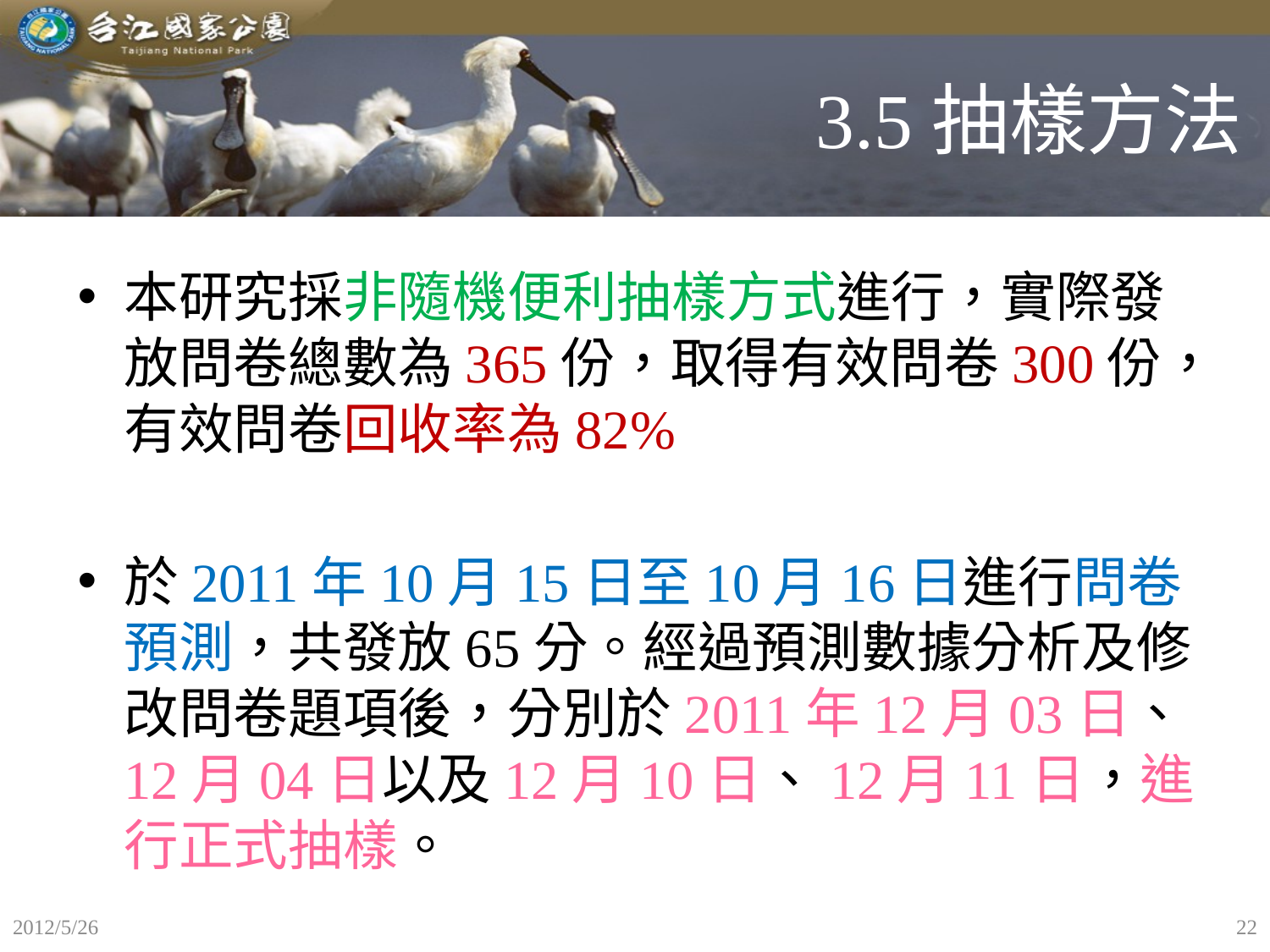

# 3.5抽樣方法
本研究採非隨機便利抽樣方式進行，實際發放問卷總數為365份，取得有效問卷300份，有效問卷回收率為82%

於2011年10月15日至10月16日進行問卷預測，共發放65分。經過預測數據分析及修改問卷題項後，分別於2011年12月03日、12月04日以及12月10日、12月11日，進行正式抽樣。
2012/5/26
22